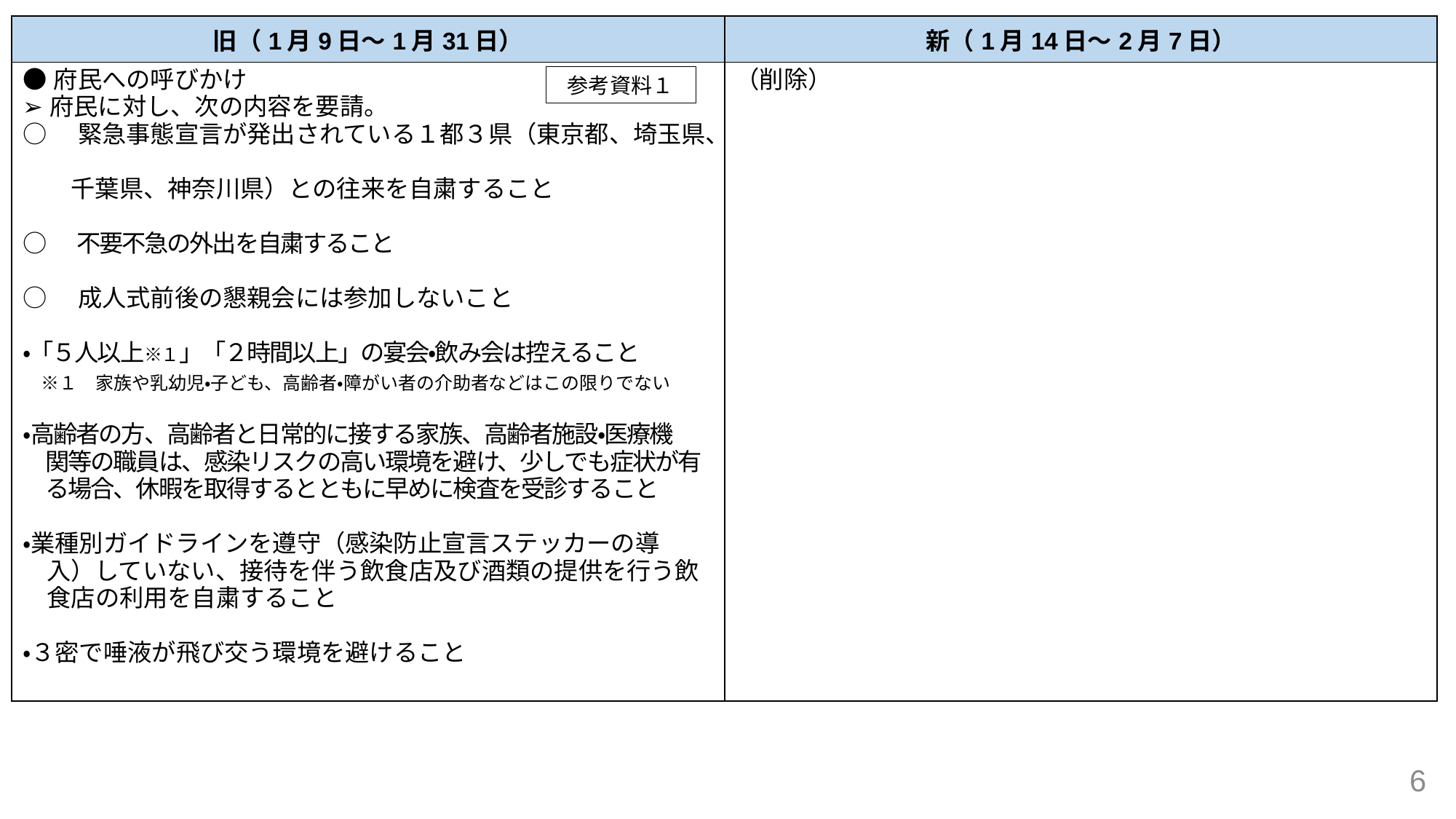

| 旧（1月9日～1月31日） | 新（1月14日～2月7日） |
| --- | --- |
| ●府民への呼びかけ ➢府民に対し、次の内容を要請。 ○　緊急事態宣言が発出されている１都３県（東京都、埼玉県、　 　　千葉県、神奈川県）との往来を自粛すること ○　不要不急の外出を自粛すること ○　成人式前後の懇親会には参加しないこと ・「５人以上※１」「２時間以上」の宴会・飲み会は控えること 　※１　家族や乳幼児・子ども、高齢者・障がい者の介助者などはこの限りでない ・高齢者の方、高齢者と日常的に接する家族、高齢者施設・医療機 　関等の職員は、感染リスクの高い環境を避け、少しでも症状が有 　る場合、休暇を取得するとともに早めに検査を受診すること ・業種別ガイドラインを遵守（感染防止宣言ステッカーの導 　入）していない、接待を伴う飲食店及び酒類の提供を行う飲 　食店の利用を自粛すること ・３密で唾液が飛び交う環境を避けること | （削除） |
参考資料１
6